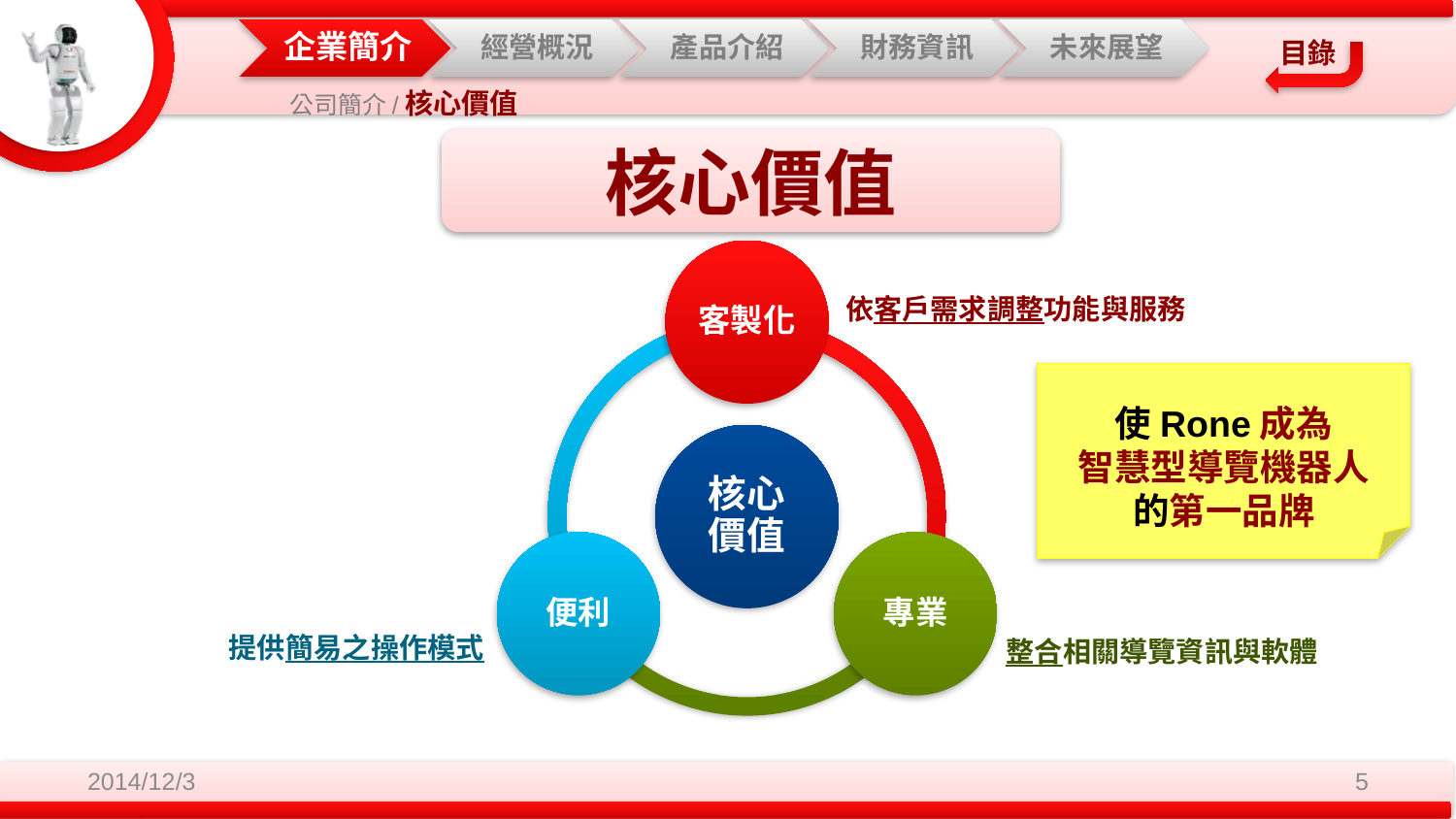

公司簡介/核心價值
核心價值
核心
價值
客製化
專業
便利
依客戶需求調整功能與服務

使Rone成為
智慧型導覽機器人
的第一品牌
提供簡易之操作模式
整合相關導覽資訊與軟體
2014/12/3
5